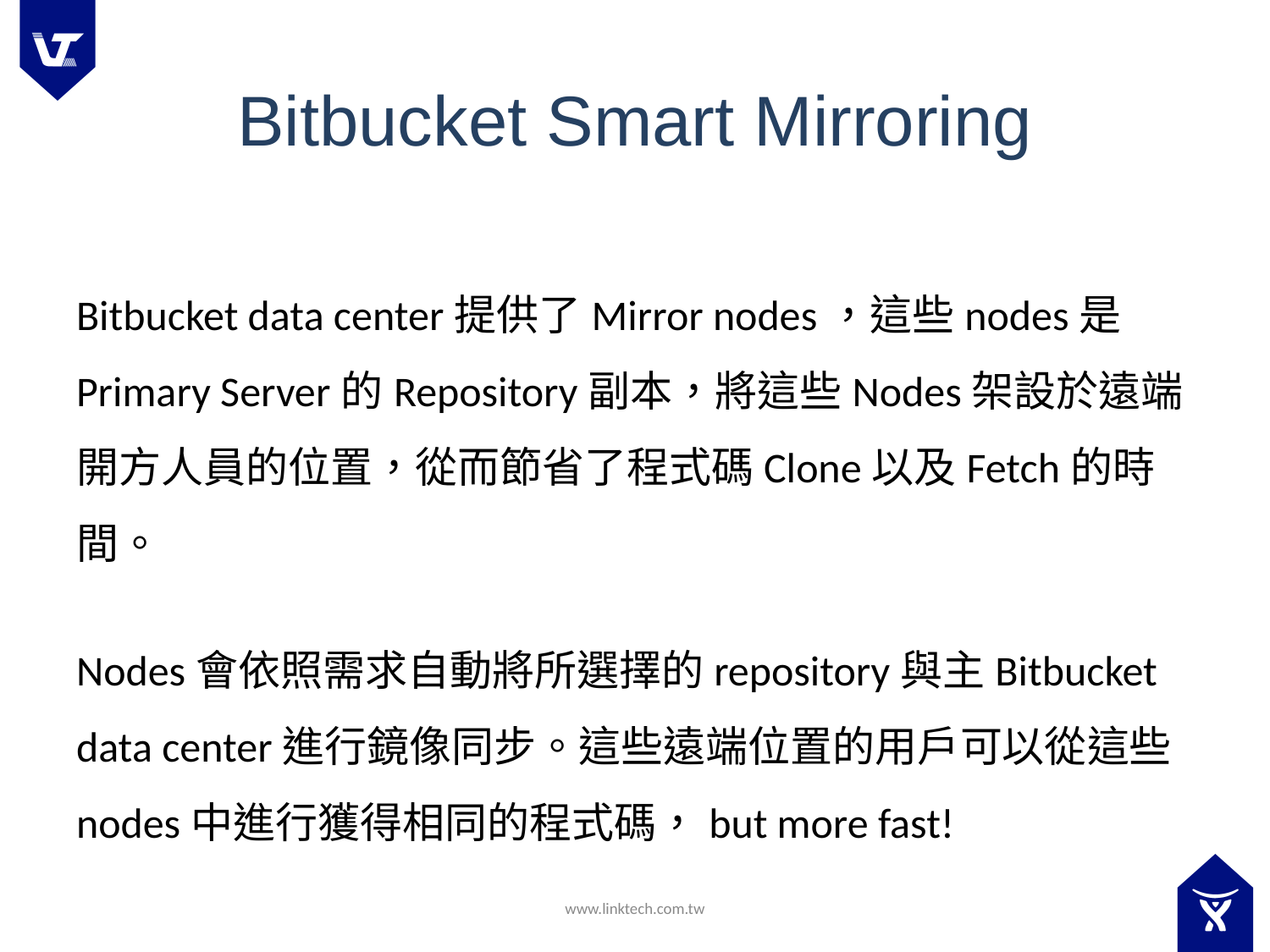

# Bitbucket Smart Mirroring
Bitbucket data center提供了Mirror nodes，這些nodes是Primary Server的Repository副本，將這些Nodes架設於遠端開方人員的位置，從而節省了程式碼Clone以及Fetch的時間。

Nodes會依照需求自動將所選擇的repository與主Bitbucket data center進行鏡像同步。這些遠端位置的用戶可以從這些nodes中進行獲得相同的程式碼，but more fast!

www.linktech.com.tw